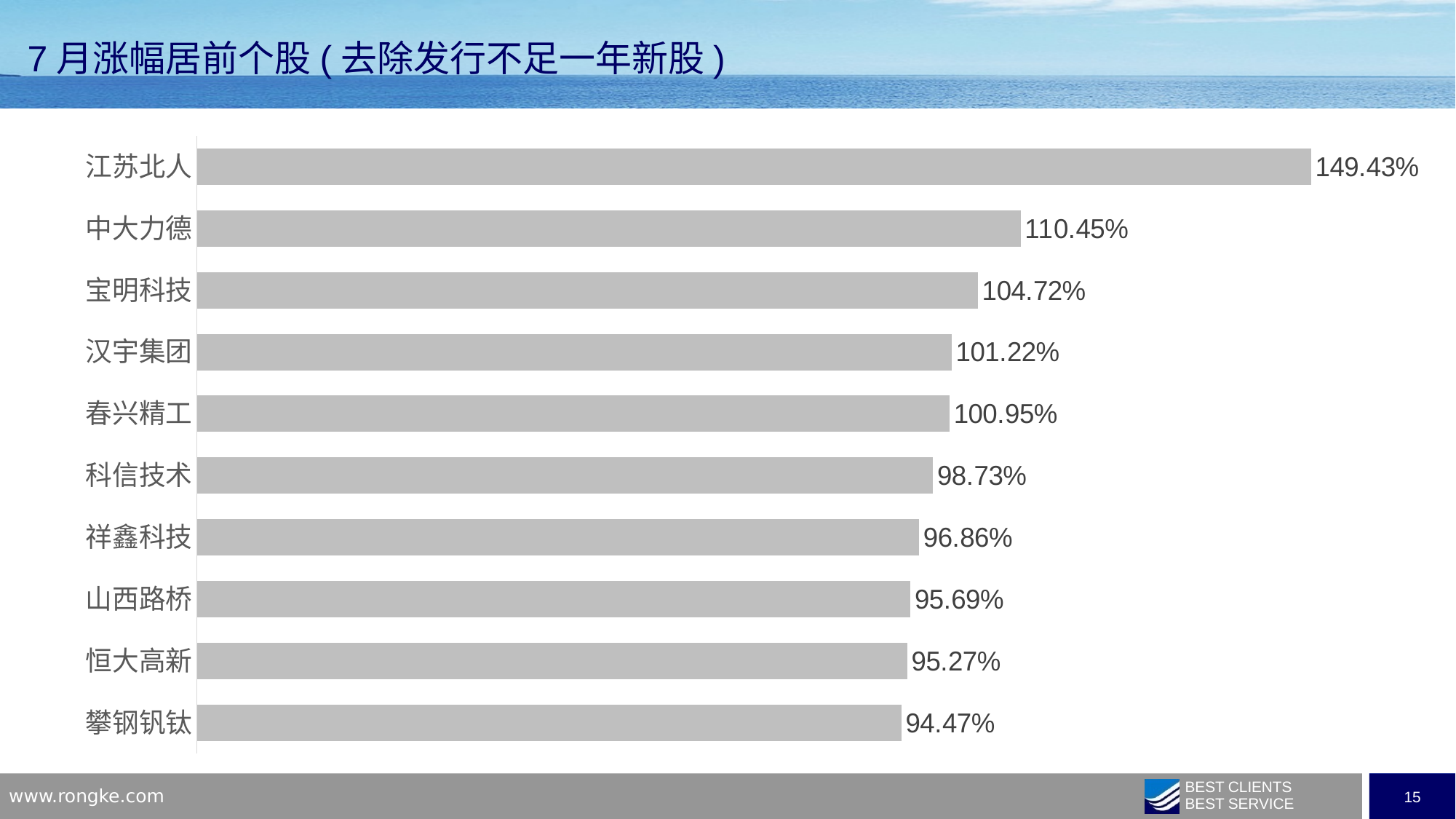

7月涨幅居前个股(去除发行不足一年新股)

### Chart

| Category | 月涨跌幅 |
|---|---|
| 江苏北人 | 1.4942939999999998 |
| 中大力德 | 1.104486 |
| 宝明科技 | 1.0471890000000001 |
| 汉宇集团 | 1.012214 |
| 春兴精工 | 1.009456 |
| 科信技术 | 0.987281 |
| 祥鑫科技 | 0.968637 |
| 山西路桥 | 0.956938 |
| 恒大高新 | 0.952663 |
| 攀钢钒钛 | 0.9447369999999999 |